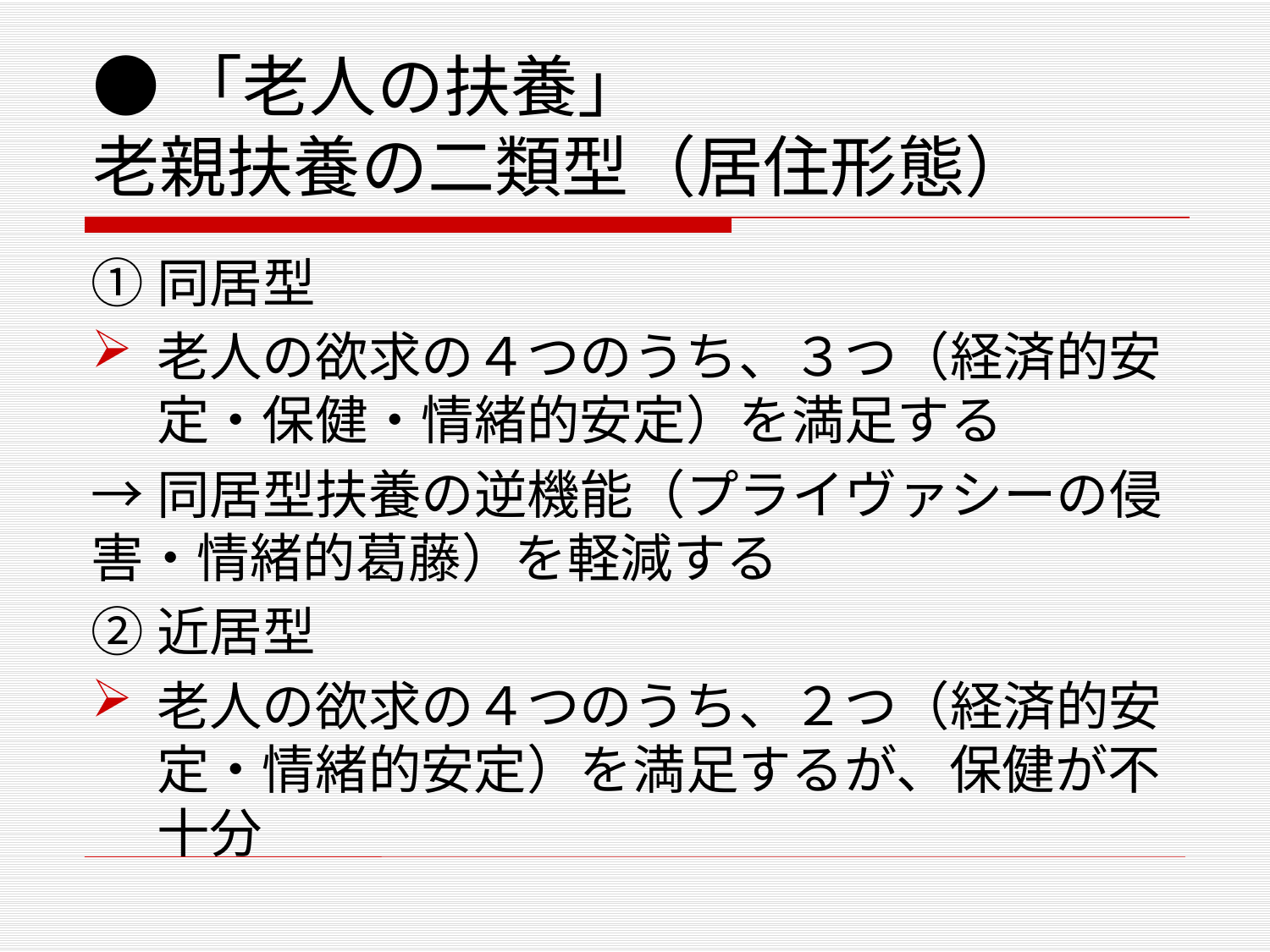

# ●「老人の扶養」 老親扶養の二類型（居住形態）
①同居型
老人の欲求の４つのうち、３つ（経済的安定・保健・情緒的安定）を満足する
→同居型扶養の逆機能（プライヴァシーの侵害・情緒的葛藤）を軽減する
②近居型
老人の欲求の４つのうち、２つ（経済的安定・情緒的安定）を満足するが、保健が不十分